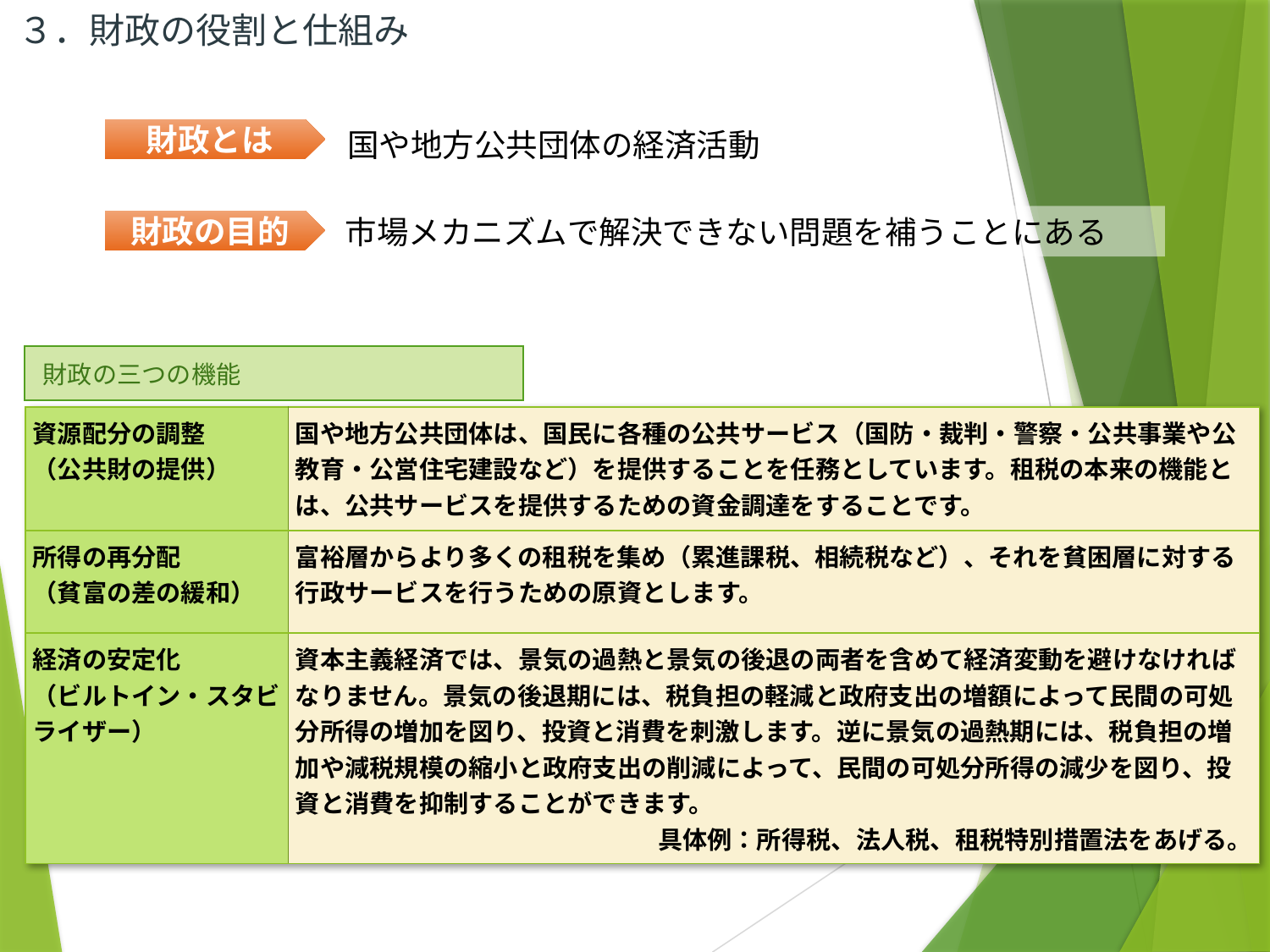

３．財政の役割と仕組み
財政とは
国や地方公共団体の経済活動
市場メカニズムで解決できない問題を補うことにある
財政の目的
| 財政の三つの機能 |
| --- |
| 資源配分の調整 （公共財の提供） | 国や地方公共団体は、国民に各種の公共サービス（国防・裁判・警察・公共事業や公教育・公営住宅建設など）を提供することを任務としています。租税の本来の機能とは、公共サービスを提供するための資金調達をすることです。 |
| --- | --- |
| 所得の再分配 （貧富の差の緩和） | 富裕層からより多くの租税を集め（累進課税、相続税など）、それを貧困層に対する行政サービスを行うための原資とします。 |
| 経済の安定化 （ビルトイン・スタビライザー） | 資本主義経済では、景気の過熱と景気の後退の両者を含めて経済変動を避けなければなりません。景気の後退期には、税負担の軽減と政府支出の増額によって民間の可処分所得の増加を図り、投資と消費を刺激します。逆に景気の過熱期には、税負担の増加や減税規模の縮小と政府支出の削減によって、民間の可処分所得の減少を図り、投資と消費を抑制することができます。 具体例：所得税、法人税、租税特別措置法をあげる。 |